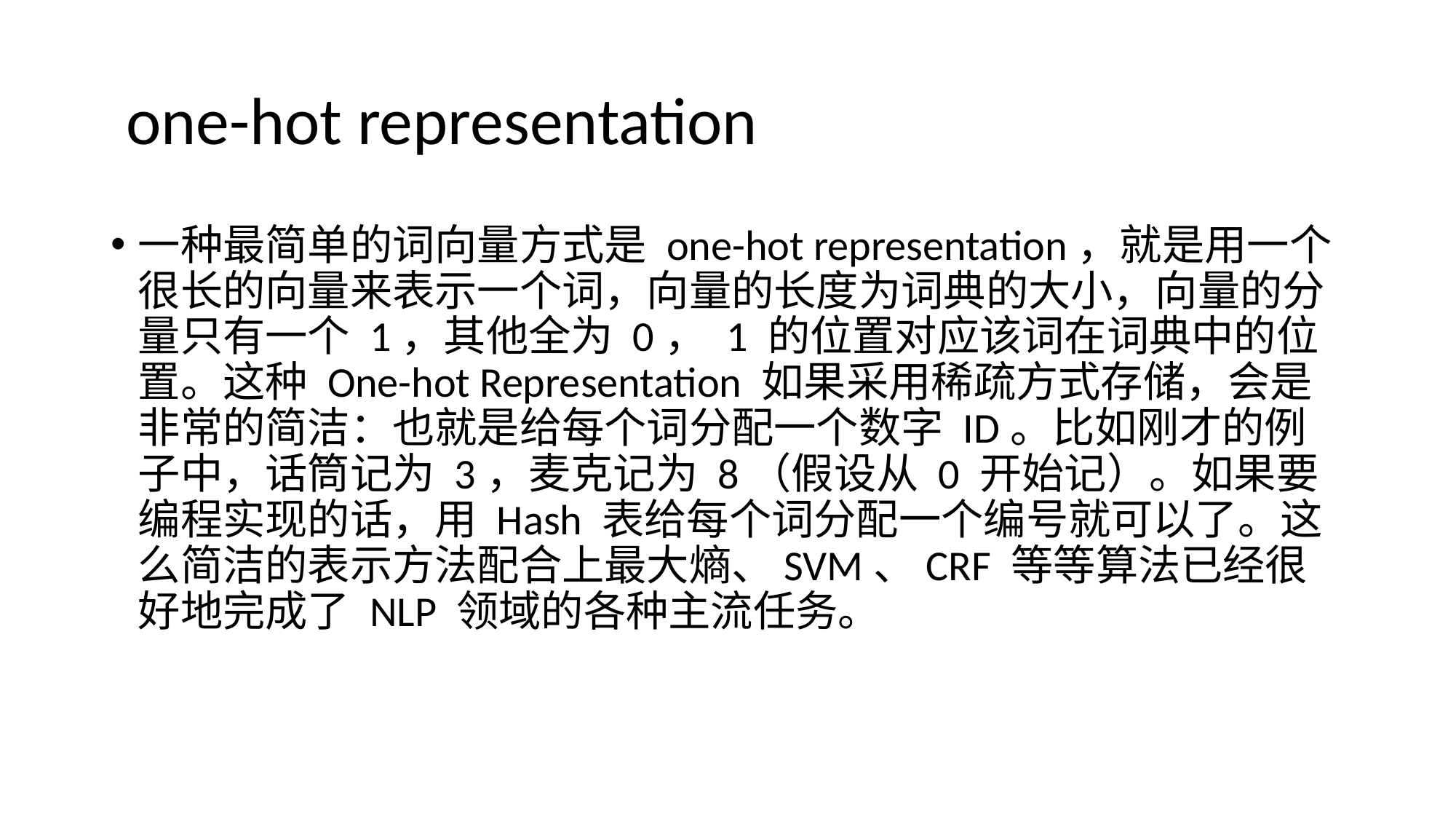

# one-hot representation
一种最简单的词向量方式是 one-hot representation，就是用一个很长的向量来表示一个词，向量的长度为词典的大小，向量的分量只有一个 1，其他全为 0， 1 的位置对应该词在词典中的位置。这种 One-hot Representation 如果采用稀疏方式存储，会是非常的简洁：也就是给每个词分配一个数字 ID。比如刚才的例子中，话筒记为 3，麦克记为 8（假设从 0 开始记）。如果要编程实现的话，用 Hash 表给每个词分配一个编号就可以了。这么简洁的表示方法配合上最大熵、SVM、CRF 等等算法已经很好地完成了 NLP 领域的各种主流任务。